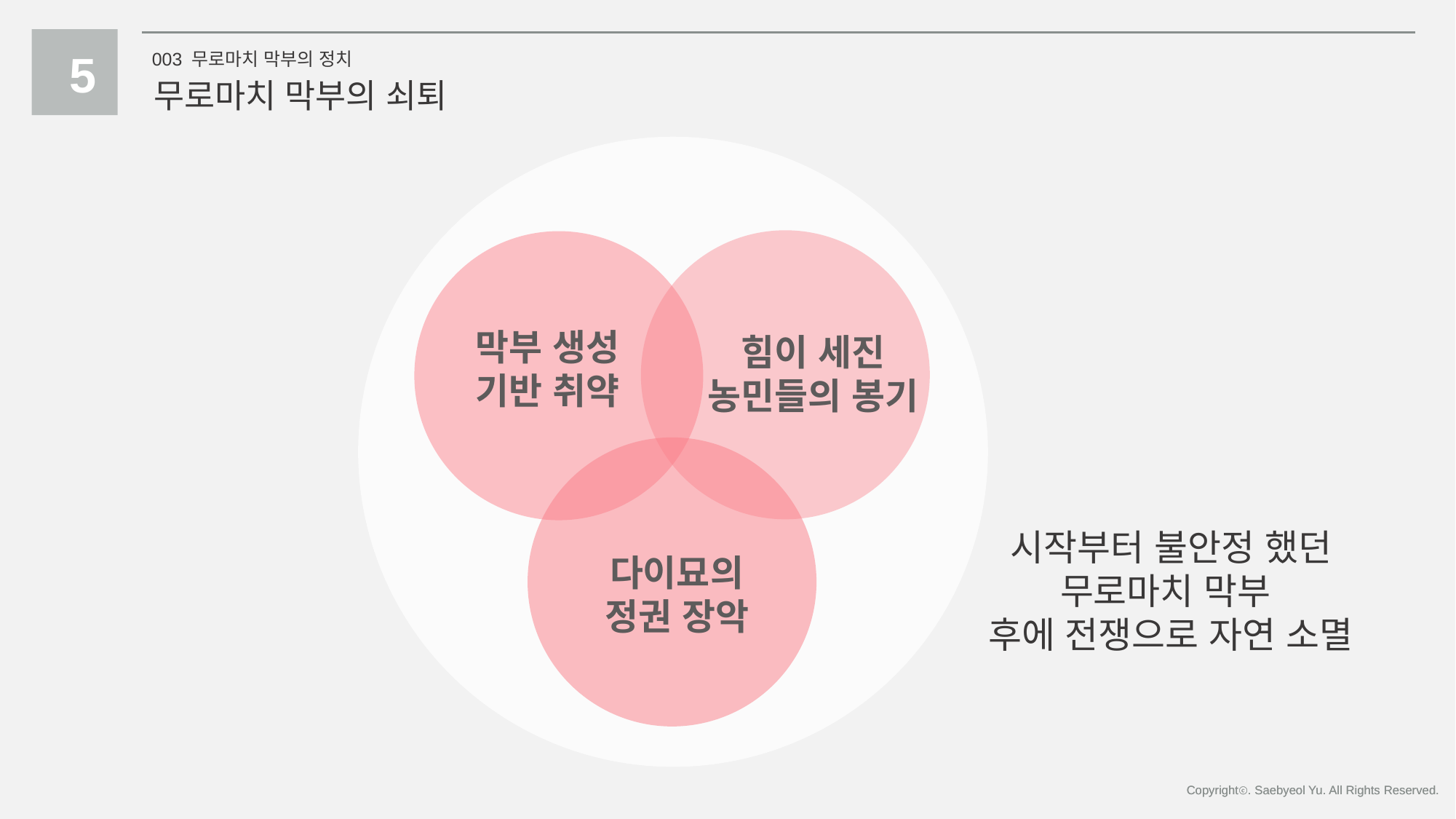

5
003 무로마치 막부의 정치
무로마치 막부의 쇠퇴

힘이 세진
농민들의 봉기

막부 생성
기반 취약

다이묘의
정권 장악
시작부터 불안정 했던
무로마치 막부
후에 전쟁으로 자연 소멸
Copyrightⓒ. Saebyeol Yu. All Rights Reserved.